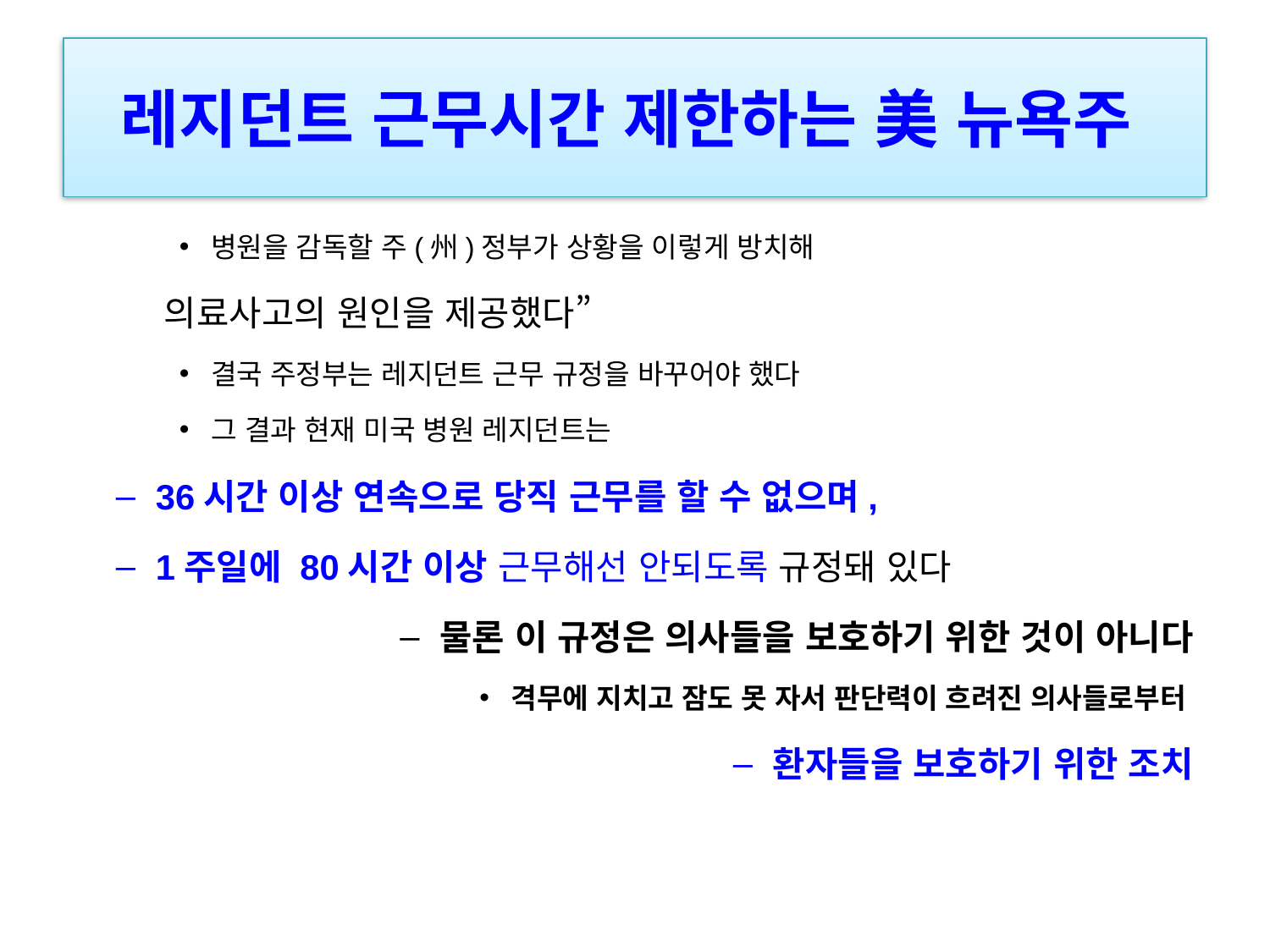

# 레지던트 근무시간 제한하는 美 뉴욕주
병원을 감독할 주(州)정부가 상황을 이렇게 방치해
    의료사고의 원인을 제공했다”
결국 주정부는 레지던트 근무 규정을 바꾸어야 했다
그 결과 현재 미국 병원 레지던트는
36시간 이상 연속으로 당직 근무를 할 수 없으며,
1주일에 80시간 이상 근무해선 안되도록 규정돼 있다
물론 이 규정은 의사들을 보호하기 위한 것이 아니다
격무에 지치고 잠도 못 자서 판단력이 흐려진 의사들로부터
환자들을 보호하기 위한 조치